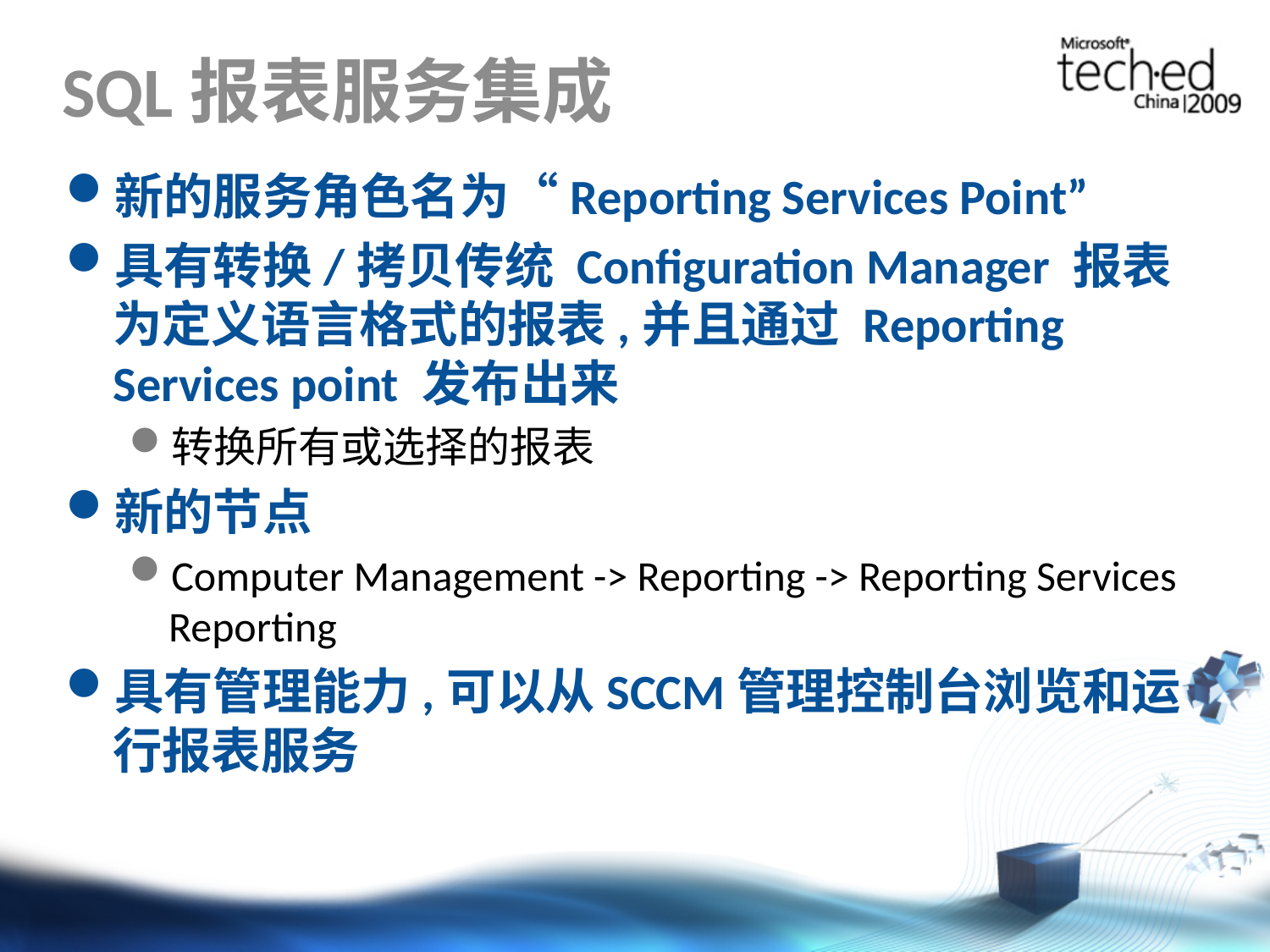

# SQL报表服务集成
新的服务角色名为“Reporting Services Point”
具有转换/拷贝传统 Configuration Manager 报表为定义语言格式的报表,并且通过 Reporting Services point 发布出来
转换所有或选择的报表
新的节点
Computer Management -> Reporting -> Reporting Services Reporting
具有管理能力,可以从SCCM管理控制台浏览和运行报表服务